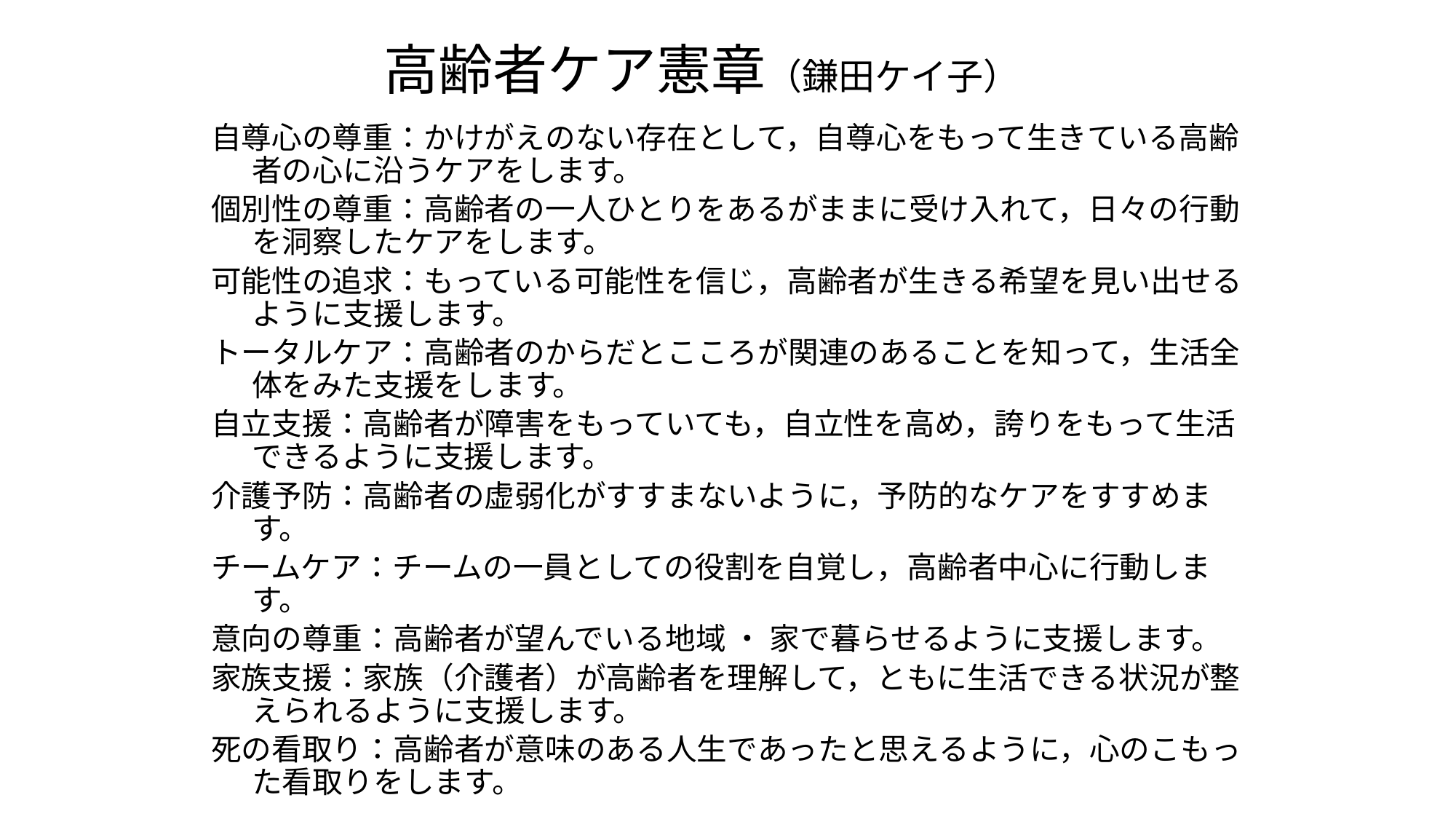

# 高齢者ケア憲章（鎌田ケイ子）
自尊心の尊重：かけがえのない存在として，自尊心をもって生きている高齢者の心に沿うケアをします。
個別性の尊重：高齢者の一人ひとりをあるがままに受け入れて，日々の行動を洞察したケアをします。
可能性の追求：もっている可能性を信じ，高齢者が生きる希望を見い出せるように支援します。
トータルケア：高齢者のからだとこころが関連のあることを知って，生活全体をみた支援をします。
自立支援：高齢者が障害をもっていても，自立性を高め，誇りをもって生活できるように支援します。
介護予防：高齢者の虚弱化がすすまないように，予防的なケアをすすめます。
チームケア：チームの一員としての役割を自覚し，高齢者中心に行動します。
意向の尊重：高齢者が望んでいる地域 ・ 家で暮らせるように支援します。
家族支援：家族（介護者）が高齢者を理解して，ともに生活できる状況が整えられるように支援します。
死の看取り：高齢者が意味のある人生であったと思えるように，心のこもった看取りをします。